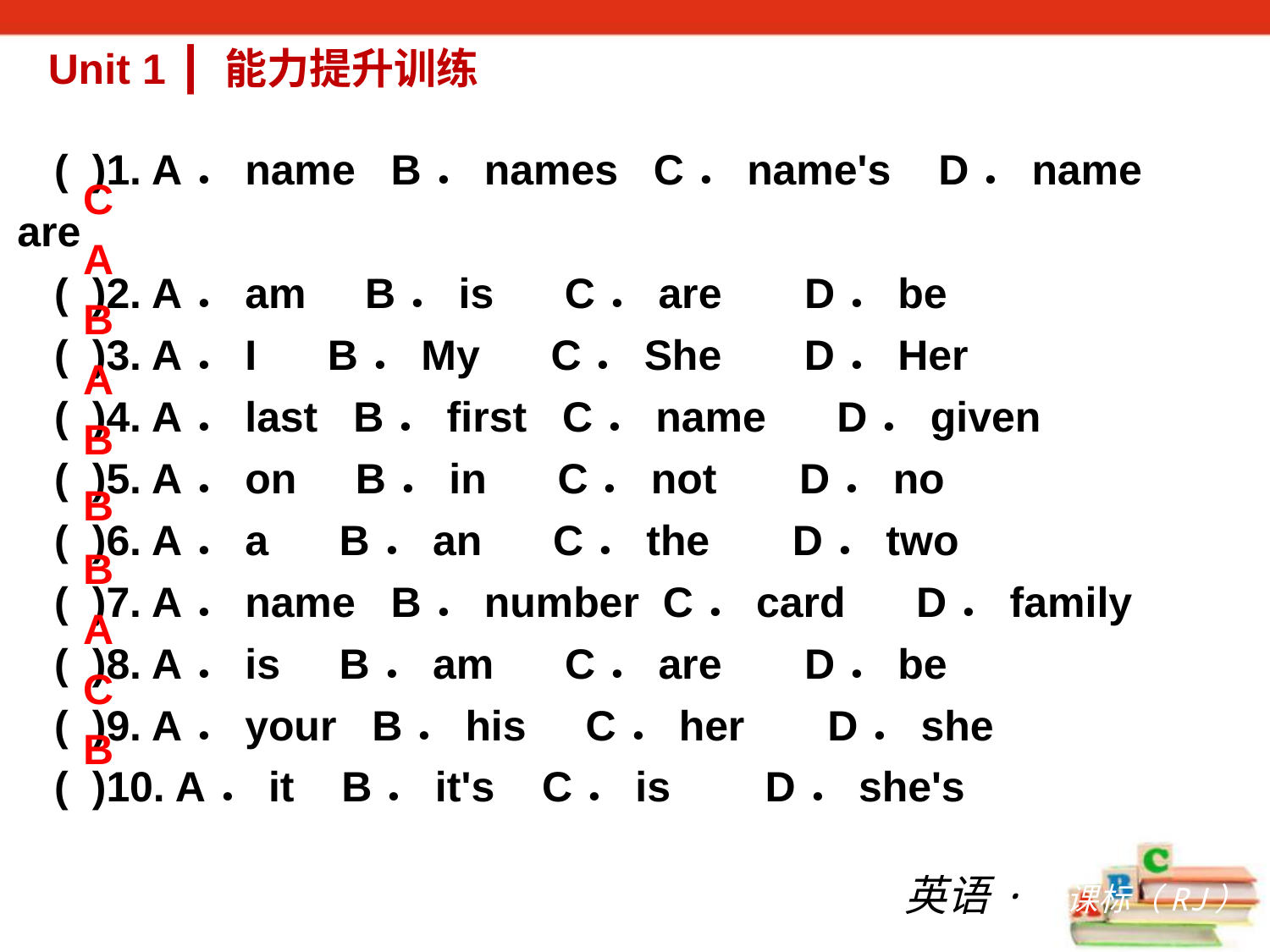

Unit 1 ┃ 能力提升训练
(  )1. A．name   B．names   C．name's    D．name are
(  )2. A．am     B．is      C．are       D．be
(  )3. A．I      B．My      C．She       D．Her
(  )4. A．last   B．first   C．name      D．given
(  )5. A．on     B．in      C．not       D．no
(  )6. A．a      B．an      C．the       D．two
(  )7. A．name   B．number  C．card      D．family
(  )8. A．is     B．am      C．are       D．be
(  )9. A．your   B．his     C．her       D．she
(  )10. A．it    B．it's    C．is        D．she's
C
A
B
A
B
B
B
A
C
B
英语·新课标（RJ）